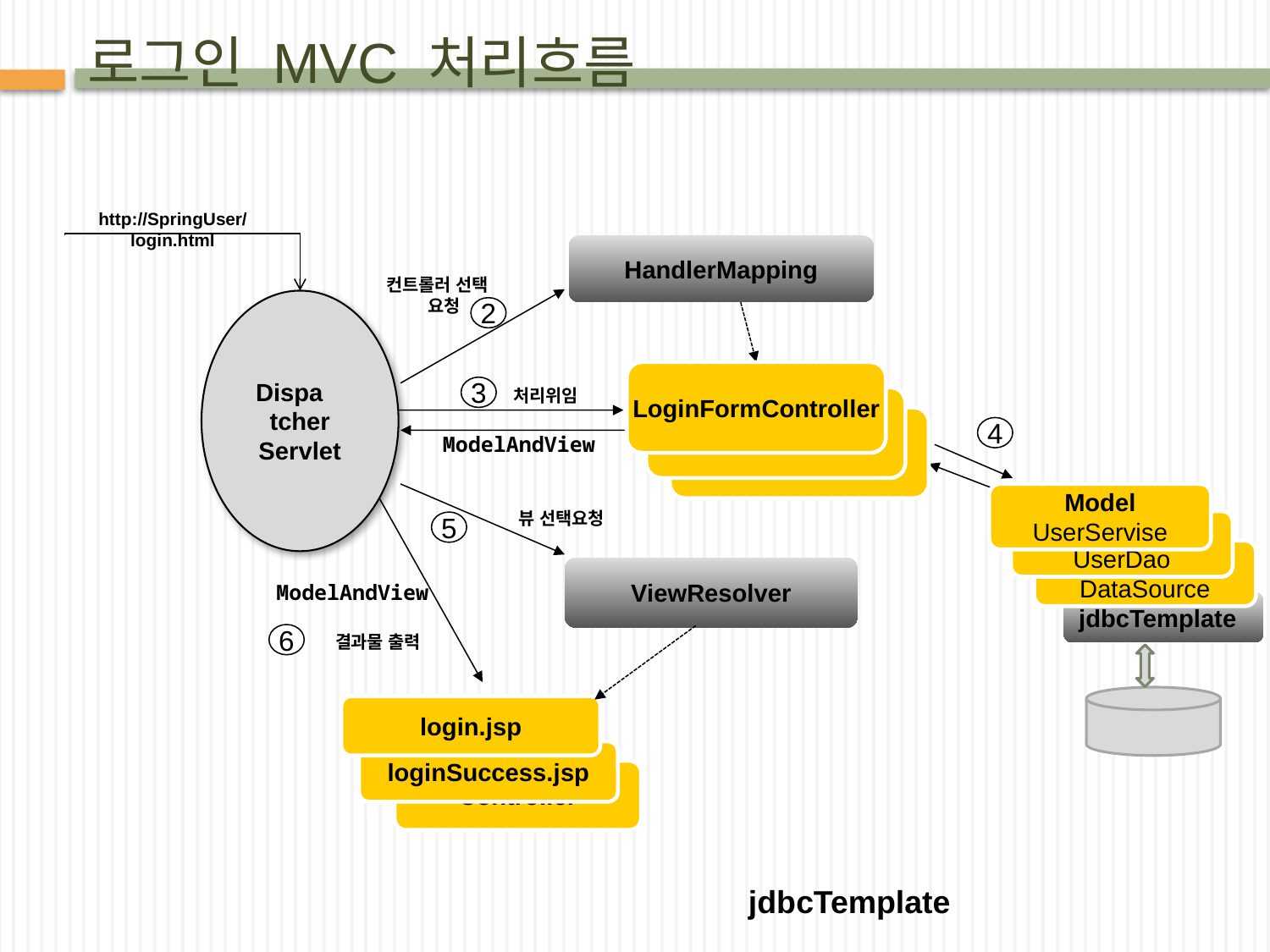

# 로그인 MVC 처리흐름
http://SpringUser/login.html
HandlerMapping
컨트롤러 선택
 요청

Dispa    tcher
Servlet
2

LoginFormController
3
처리위임
Controller
Controller

4
ModelAndView

Model
UserServise

뷰 선택요청
Model

UserDao

5
Model
DataSource
ViewResolver
ModelAndView
jdbcTemplate
6
결과물 출력

login.jsp
loginSuccess.jsp
Controller
jdbcTemplate